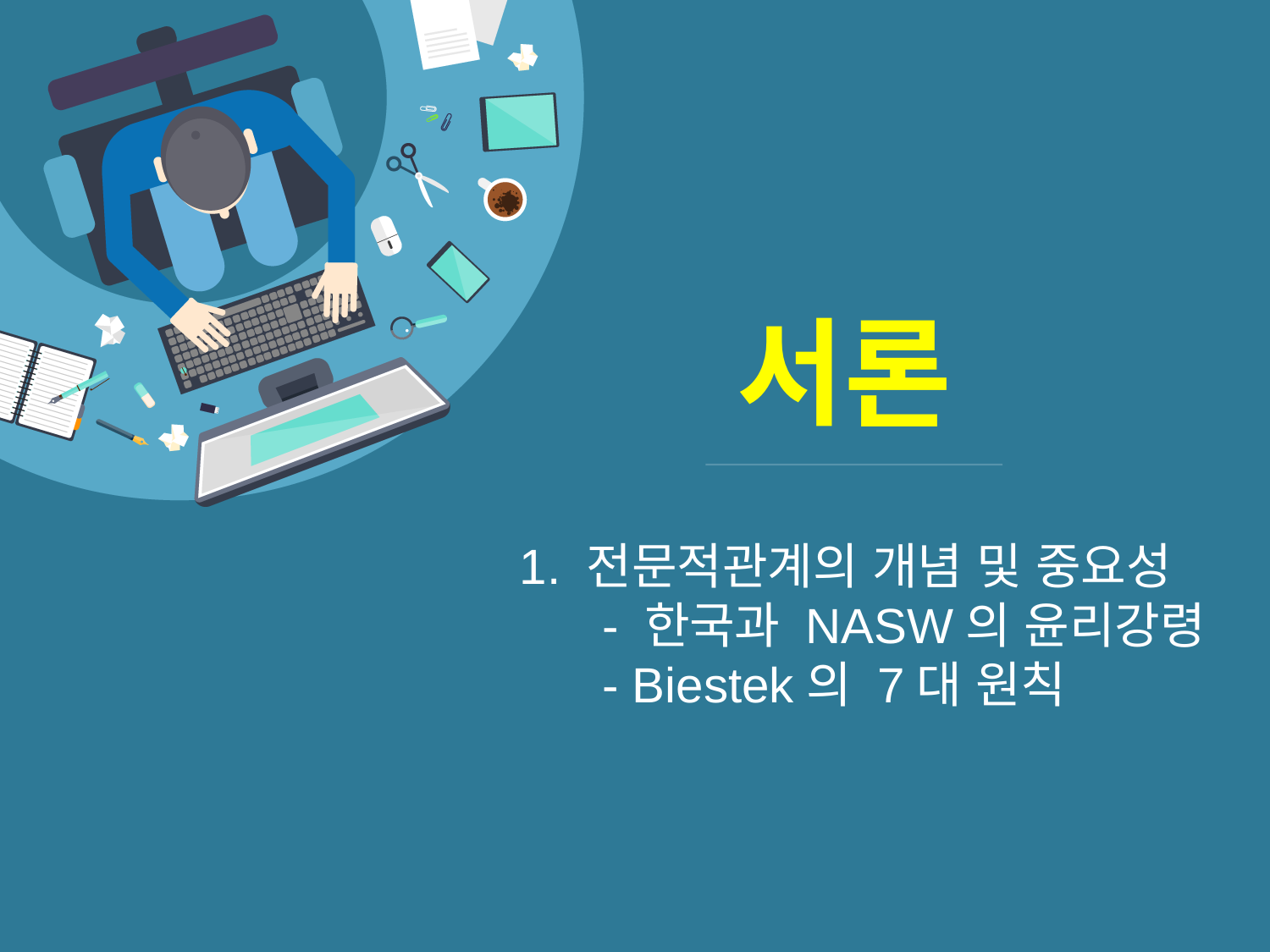

서론
 1. 전문적관계의 개념 및 중요성
       - 한국과 NASW의 윤리강령
       - Biestek의 7대 원칙